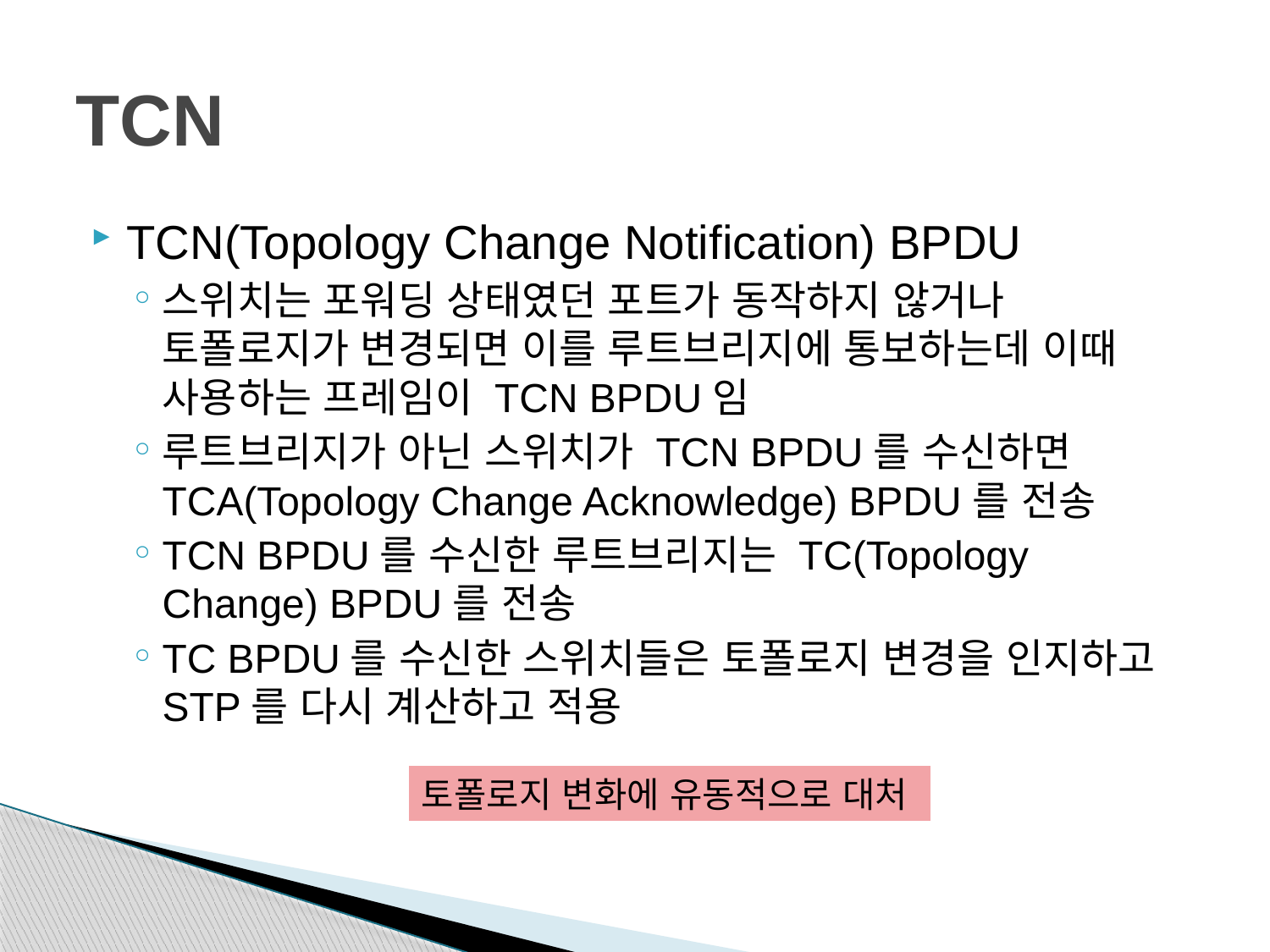

# TCN
TCN(Topology Change Notification) BPDU
스위치는 포워딩 상태였던 포트가 동작하지 않거나 토폴로지가 변경되면 이를 루트브리지에 통보하는데 이때 사용하는 프레임이 TCN BPDU임
루트브리지가 아닌 스위치가 TCN BPDU를 수신하면 TCA(Topology Change Acknowledge) BPDU를 전송
TCN BPDU를 수신한 루트브리지는 TC(Topology Change) BPDU를 전송
TC BPDU를 수신한 스위치들은 토폴로지 변경을 인지하고 STP를 다시 계산하고 적용
토폴로지 변화에 유동적으로 대처